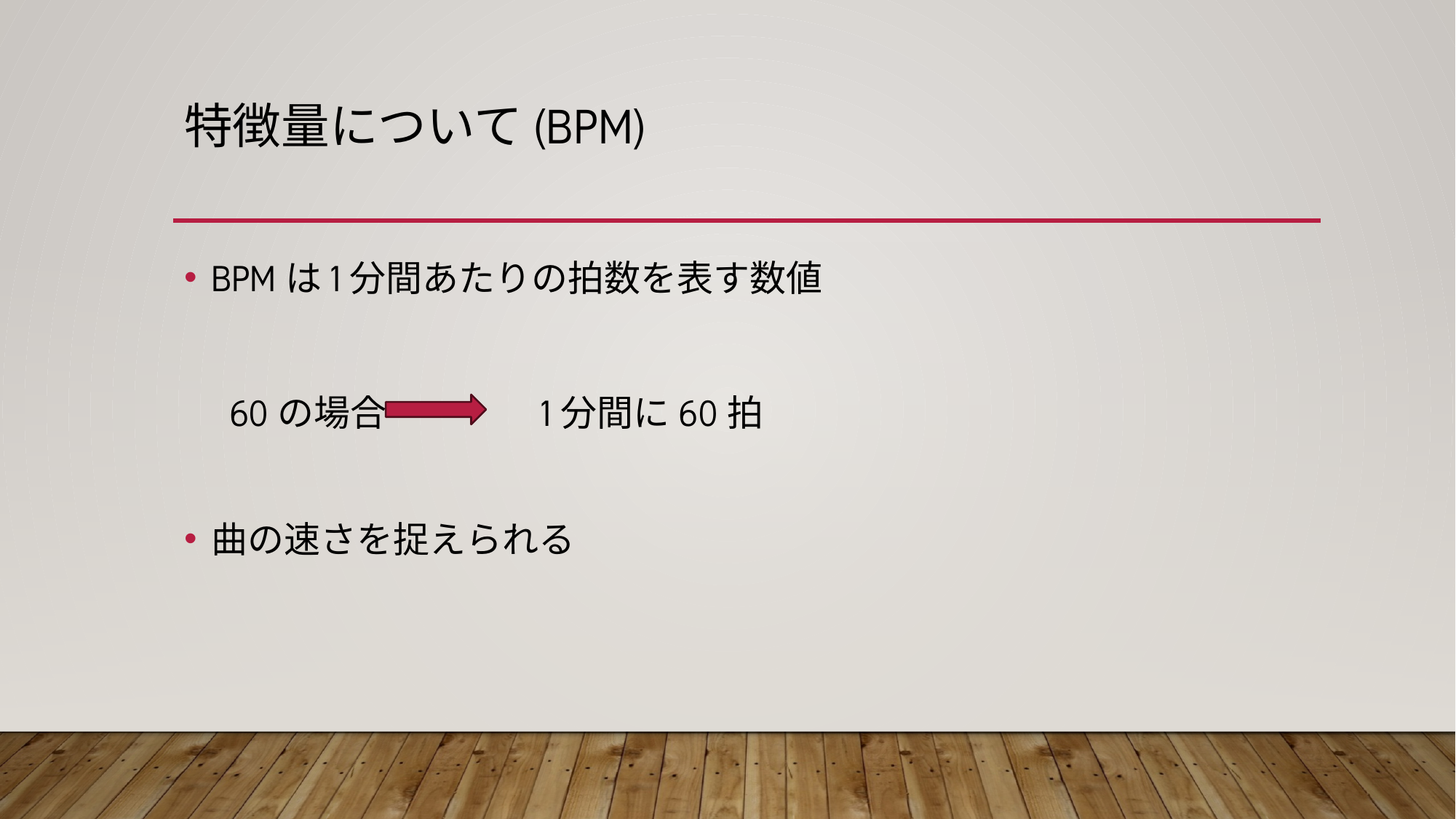

# 特徴量について(BPM)
BPMは1分間あたりの拍数を表す数値

　60の場合　　　　1分間に60拍

曲の速さを捉えられる